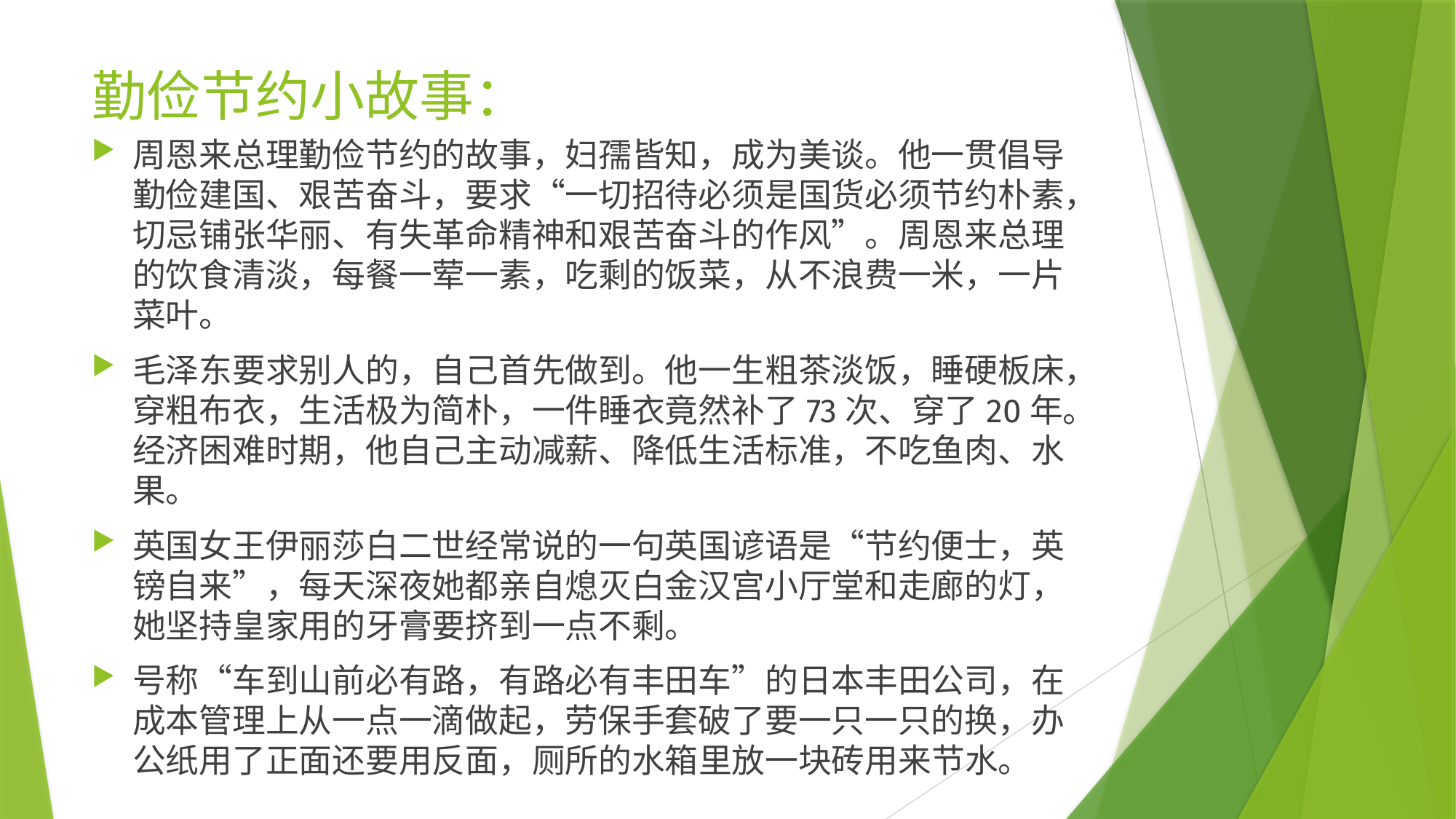

# 勤俭节约小故事：
周恩来总理勤俭节约的故事，妇孺皆知，成为美谈。他一贯倡导勤俭建国、艰苦奋斗，要求“一切招待必须是国货必须节约朴素，切忌铺张华丽、有失革命精神和艰苦奋斗的作风”。周恩来总理的饮食清淡，每餐一荤一素，吃剩的饭菜，从不浪费一米，一片菜叶。
毛泽东要求别人的，自己首先做到。他一生粗茶淡饭，睡硬板床，穿粗布衣，生活极为简朴，一件睡衣竟然补了73次、穿了20年。经济困难时期，他自己主动减薪、降低生活标准，不吃鱼肉、水果。
英国女王伊丽莎白二世经常说的一句英国谚语是“节约便士，英镑自来”，每天深夜她都亲自熄灭白金汉宫小厅堂和走廊的灯，她坚持皇家用的牙膏要挤到一点不剩。
号称“车到山前必有路，有路必有丰田车”的日本丰田公司，在成本管理上从一点一滴做起，劳保手套破了要一只一只的换，办公纸用了正面还要用反面，厕所的水箱里放一块砖用来节水。